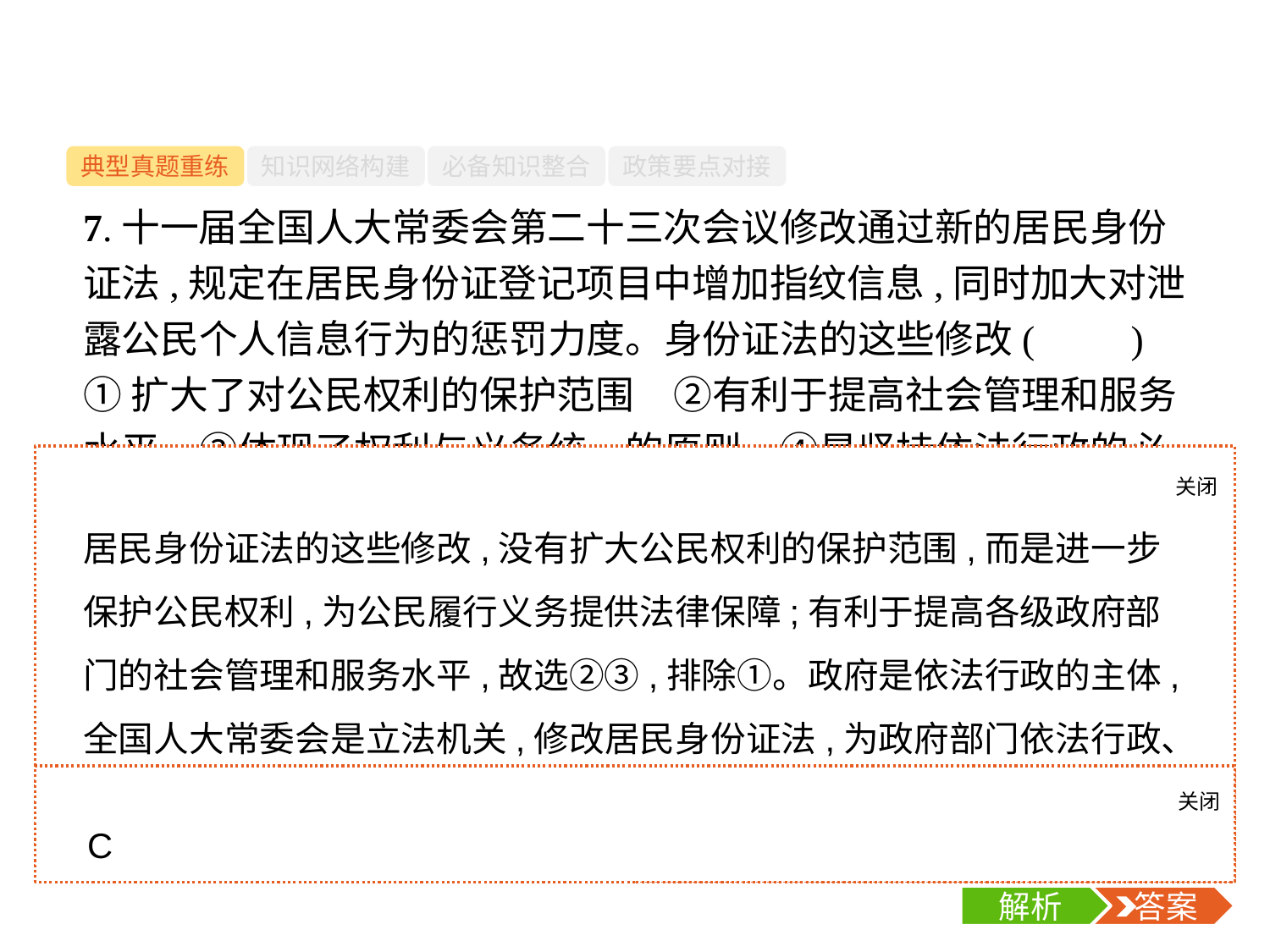

-9-
典型真题重练
知识网络构建
必备知识整合
政策要点对接
7.十一届全国人大常委会第二十三次会议修改通过新的居民身份证法,规定在居民身份证登记项目中增加指纹信息,同时加大对泄露公民个人信息行为的惩罚力度。身份证法的这些修改(　　)
①扩大了对公民权利的保护范围　②有利于提高社会管理和服务水平　③体现了权利与义务统一的原则　④是坚持依法行政的必要保证
A.①②	B.①④
C.②③	D.③④

关闭
解析

居民身份证法的这些修改,没有扩大公民权利的保护范围,而是进一步保护公民权利,为公民履行义务提供法律保障;有利于提高各级政府部门的社会管理和服务水平,故选②③,排除①。政府是依法行政的主体,全国人大常委会是立法机关,修改居民身份证法,为政府部门依法行政、维护居民合法权益提供了法律保障,排除④。

关闭
解析
  答案

C
解析
  答案